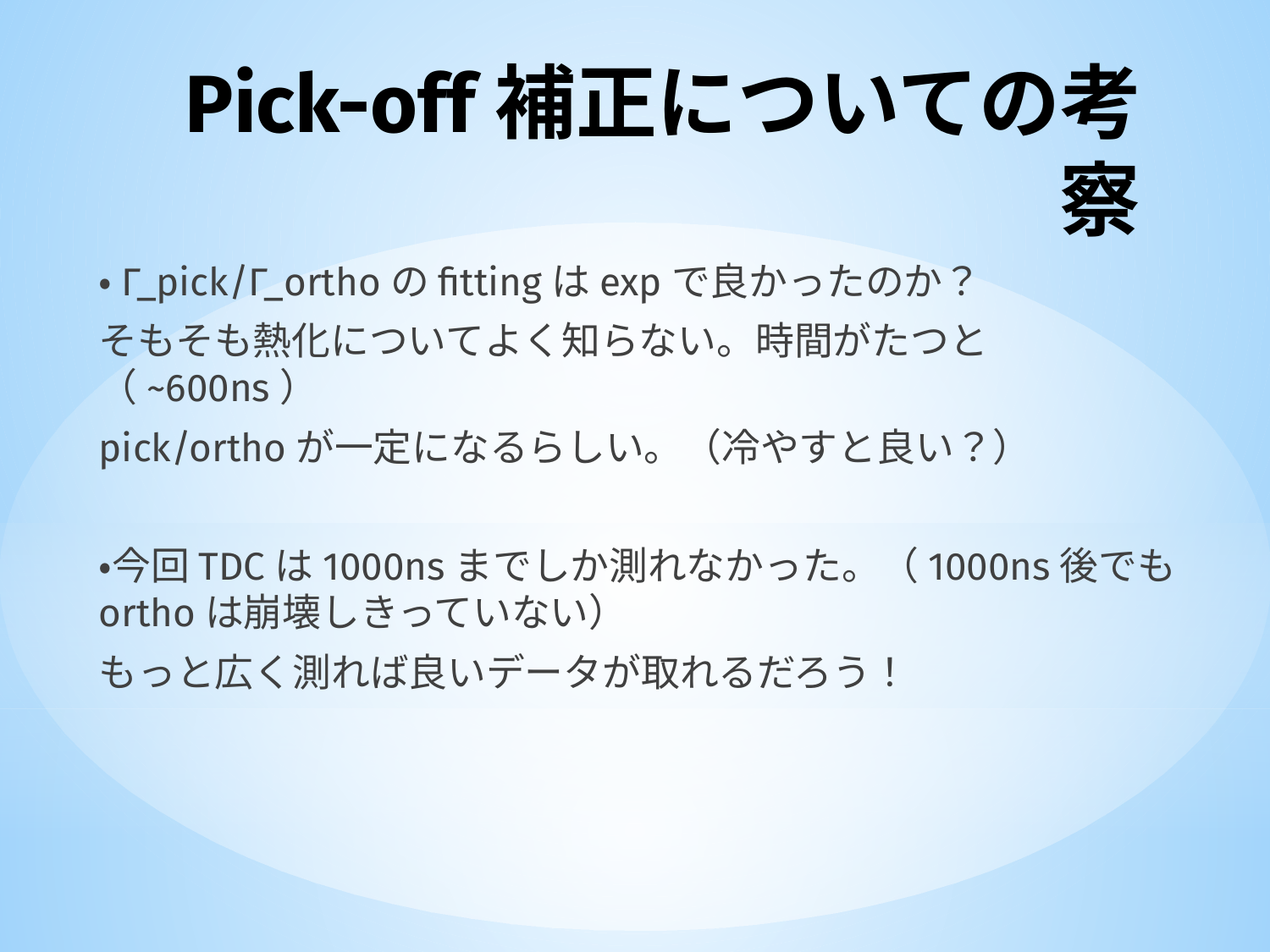

# Pick-off補正についての考察
・Γ_pick/Γ_orthoのfittingはexpで良かったのか？
そもそも熱化についてよく知らない。時間がたつと（~600ns）
pick/orthoが一定になるらしい。（冷やすと良い？）

・今回TDCは1000nsまでしか測れなかった。（1000ns後でもorthoは崩壊しきっていない）
もっと広く測れば良いデータが取れるだろう！